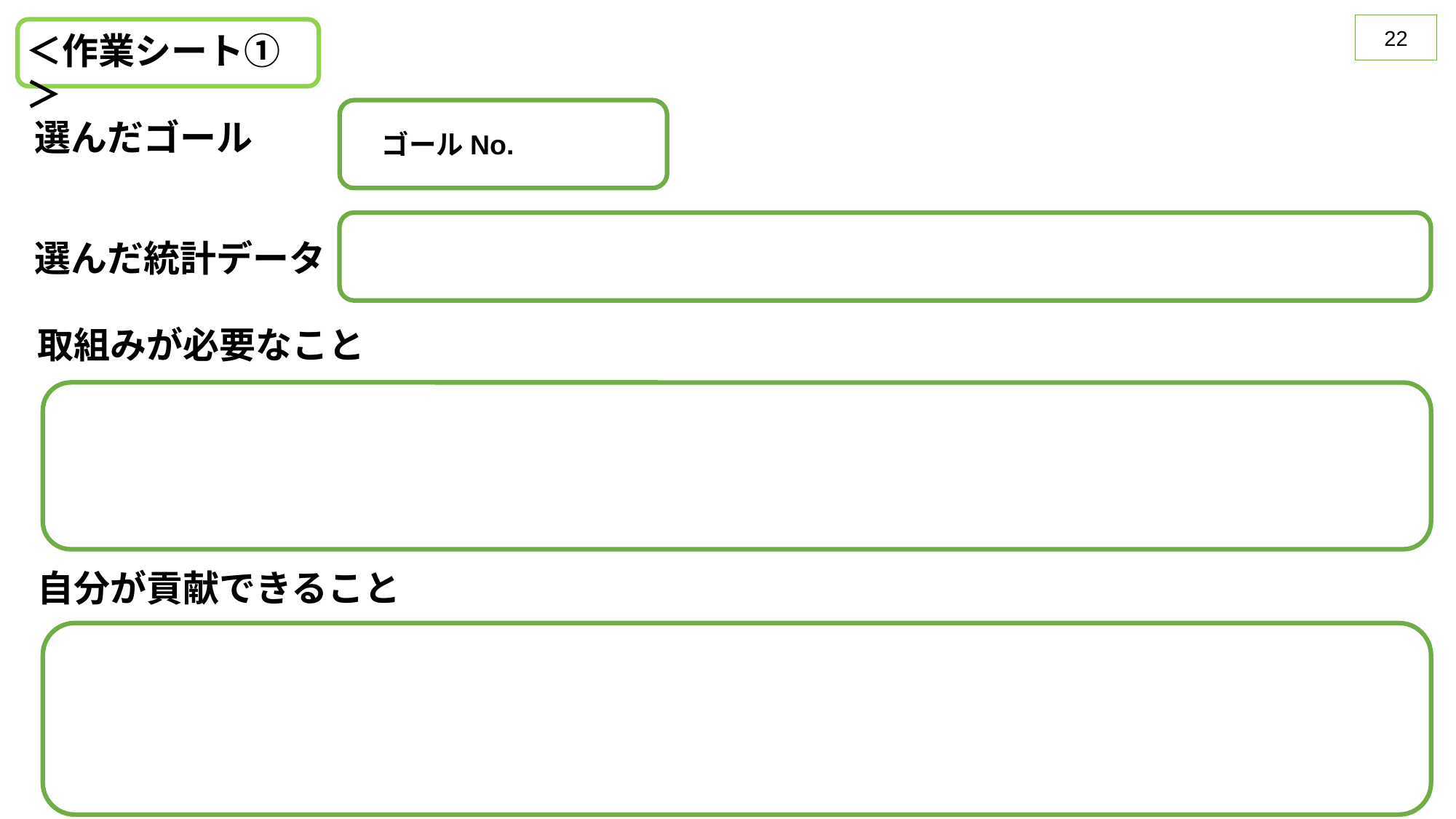

22

＜作業シート①＞
　ゴールNo.
選んだゴール

選んだ統計データ
取組みが必要なこと

自分が貢献できること